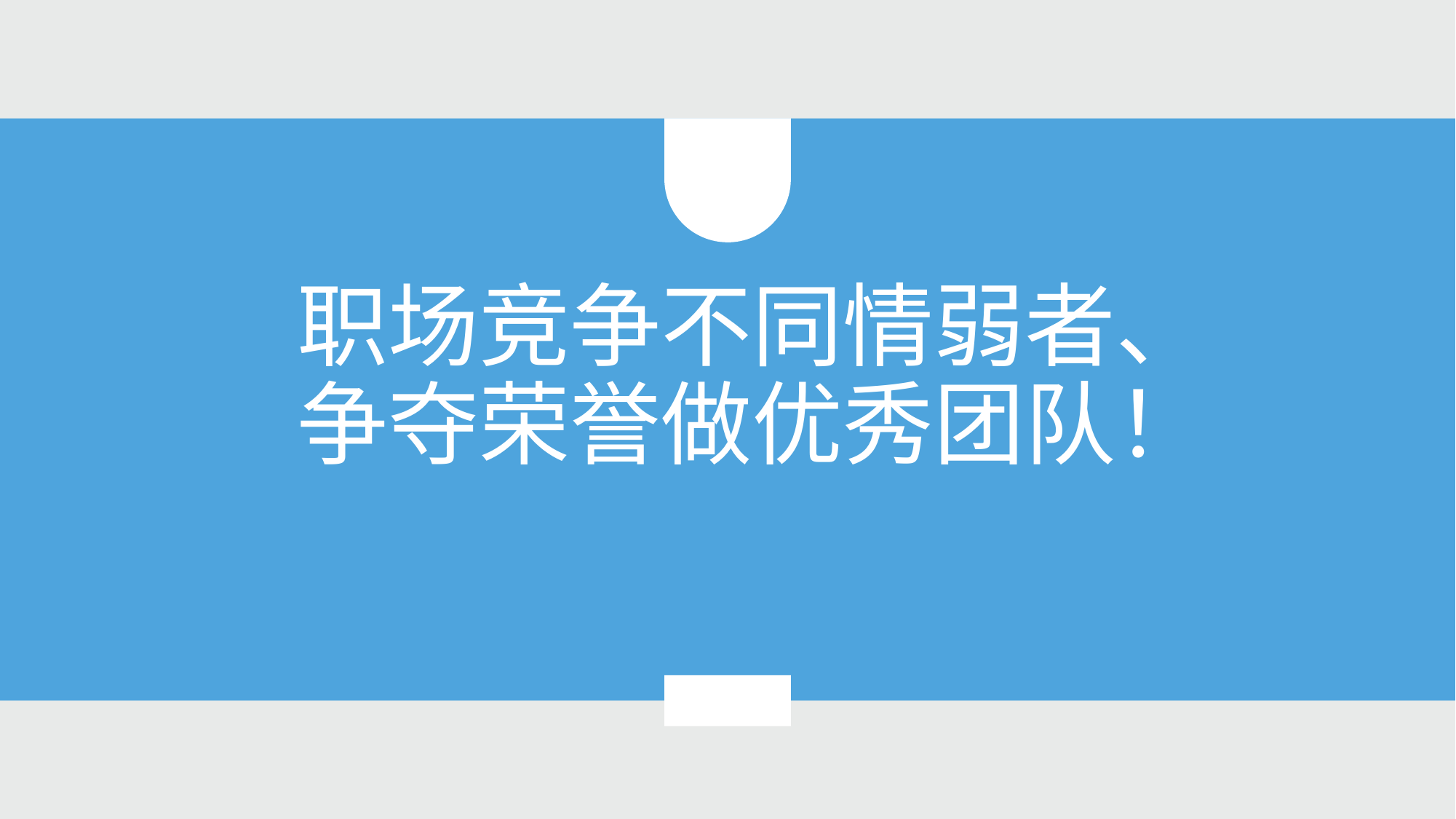

职场竞争不同情弱者、争夺荣誉做优秀团队！

职场竞争不同情弱者、争夺荣誉做优秀团队！